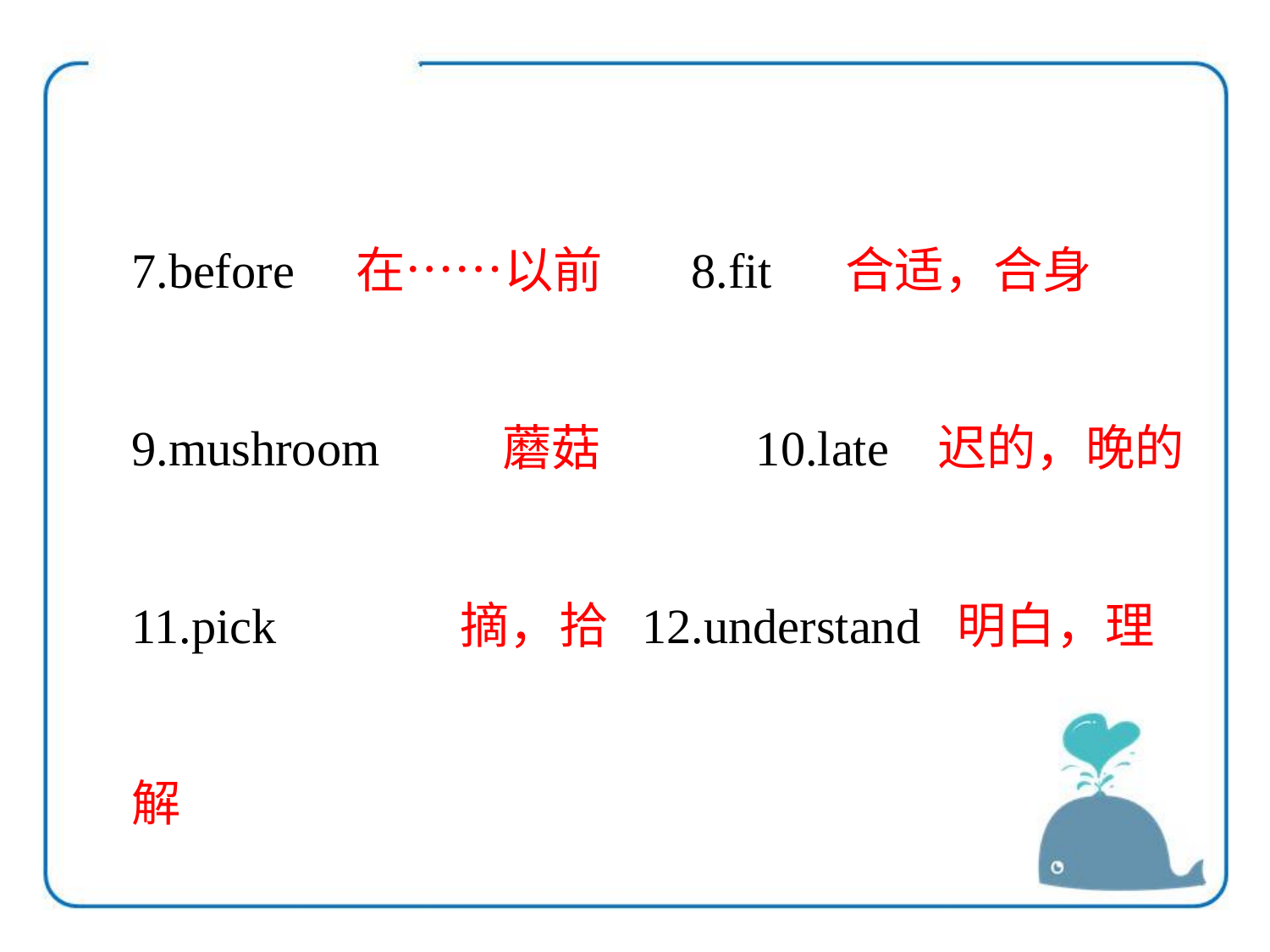

7.before    在……以前       8.fit     合适，合身
9.mushroom         蘑菇             10.late   迟的，晚的
11.pick              摘，拾  12.understand  明白，理解